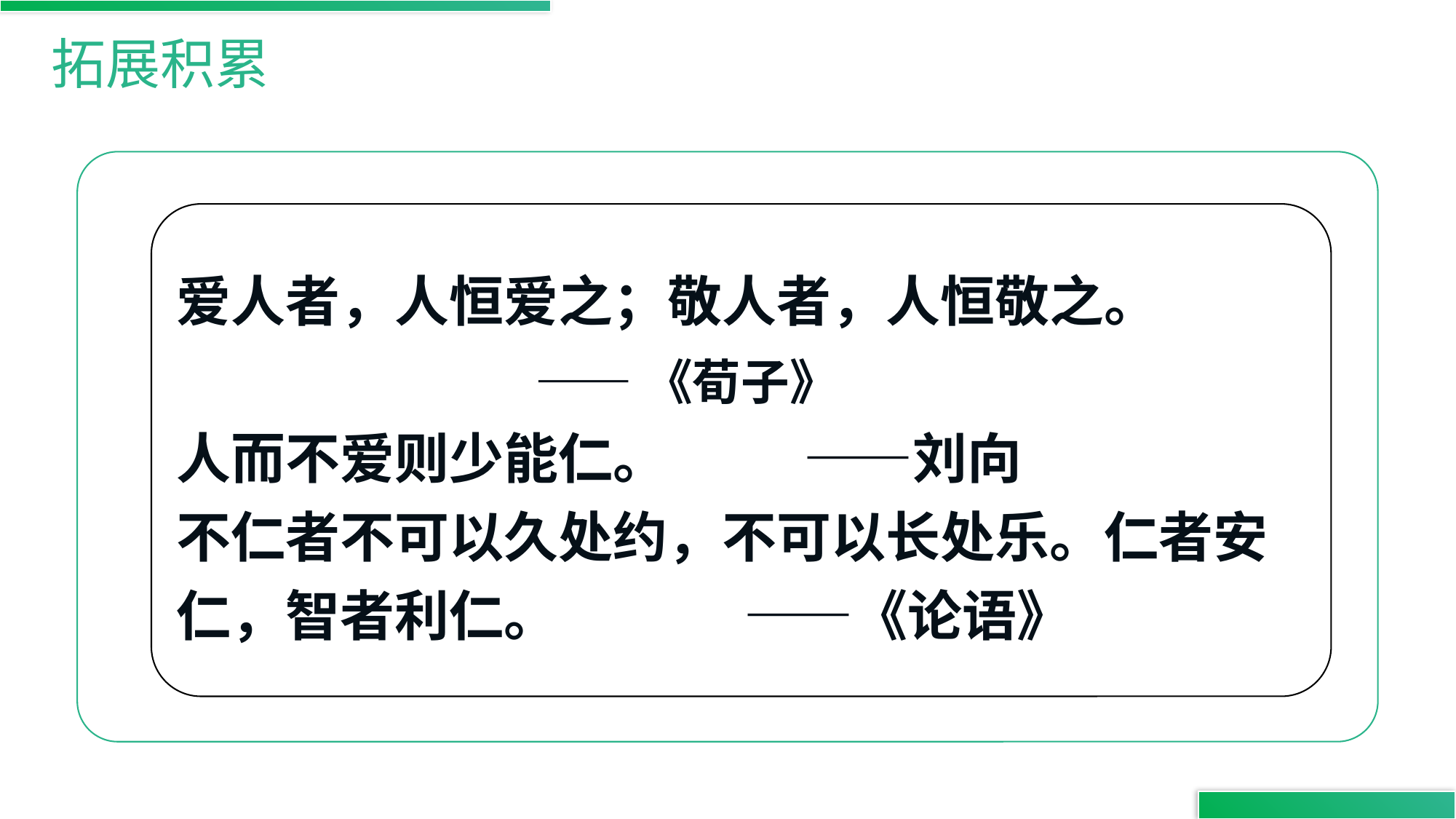

拓展积累
爱人者，人恒爱之；敬人者，人恒敬之。
                             ——《荀子》
人而不爱则少能仁。           ——刘向
不仁者不可以久处约，不可以长处乐。仁者安仁，智者利仁。               ——《论语》